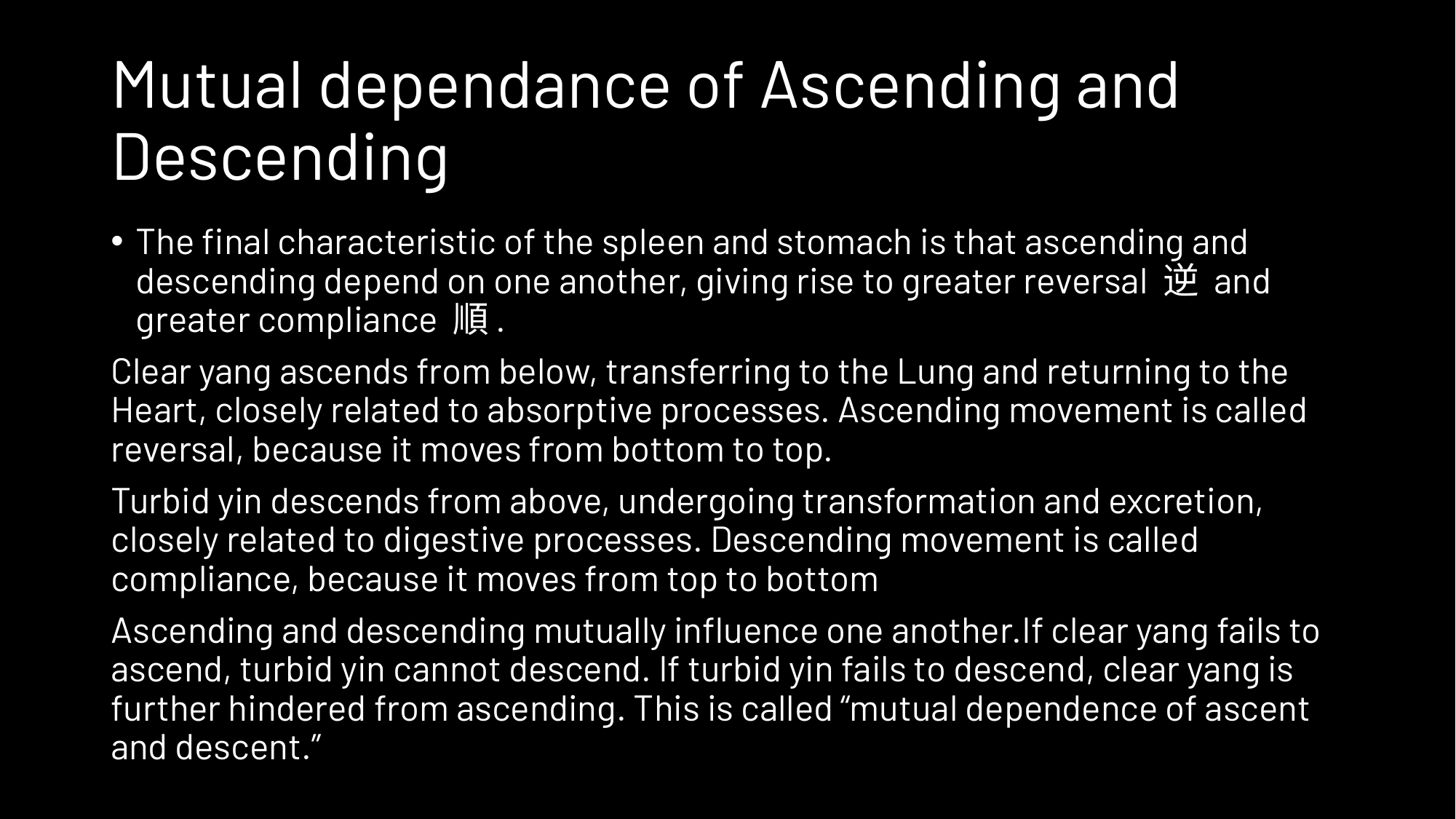

# Mutual dependance of Ascending and Descending
The final characteristic of the spleen and stomach is that ascending and descending depend on one another, giving rise to greater reversal 逆 and greater compliance 順.
Clear yang ascends from below, transferring to the Lung and returning to the Heart, closely related to absorptive processes. Ascending movement is called reversal, because it moves from bottom to top.
Turbid yin descends from above, undergoing transformation and excretion, closely related to digestive processes. Descending movement is called compliance, because it moves from top to bottom
Ascending and descending mutually influence one another.If clear yang fails to ascend, turbid yin cannot descend. If turbid yin fails to descend, clear yang is further hindered from ascending. This is called “mutual dependence of ascent and descent.”